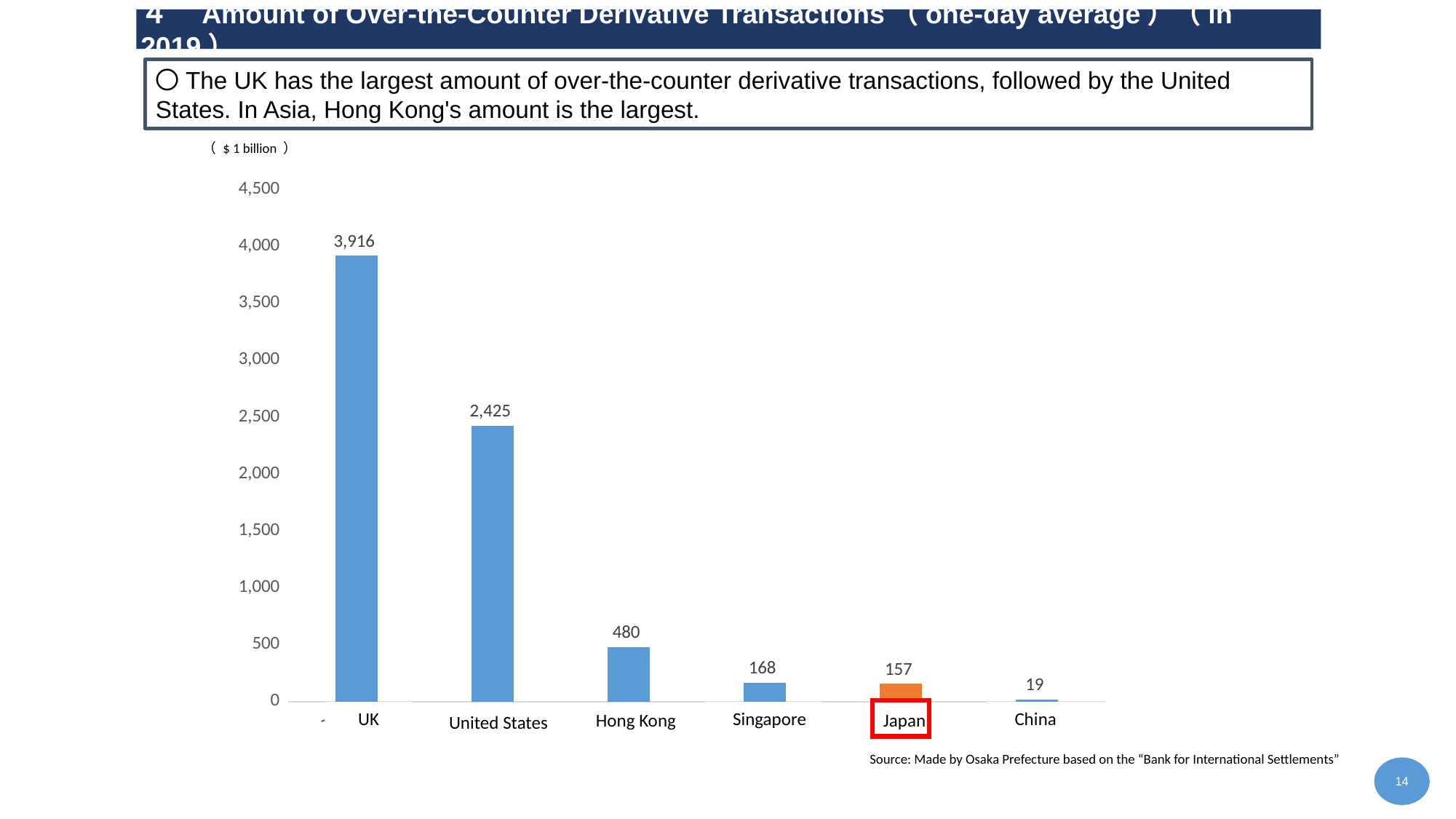

４　Amount of Over-the-Counter Derivative Transactions（one-day average）（in 2019）
〇The UK has the largest amount of over-the-counter derivative transactions, followed by the United States. In Asia, Hong Kong's amount is the largest.
（ $ 1 billion ）

### Chart

| Category |  |
|---|---|
| イギリス | 3916.0 |
| アメリカ | 2425.0 |
| 香港 | 480.0 |
| シンガポール | 168.0 |
| 日本 | 157.0 |
| 中国 | 19.0 |
　UK
    China
    Singapore
Japan
Hong Kong
United States
Source: Made by Osaka Prefecture based on the “Bank for International Settlements”
５
14